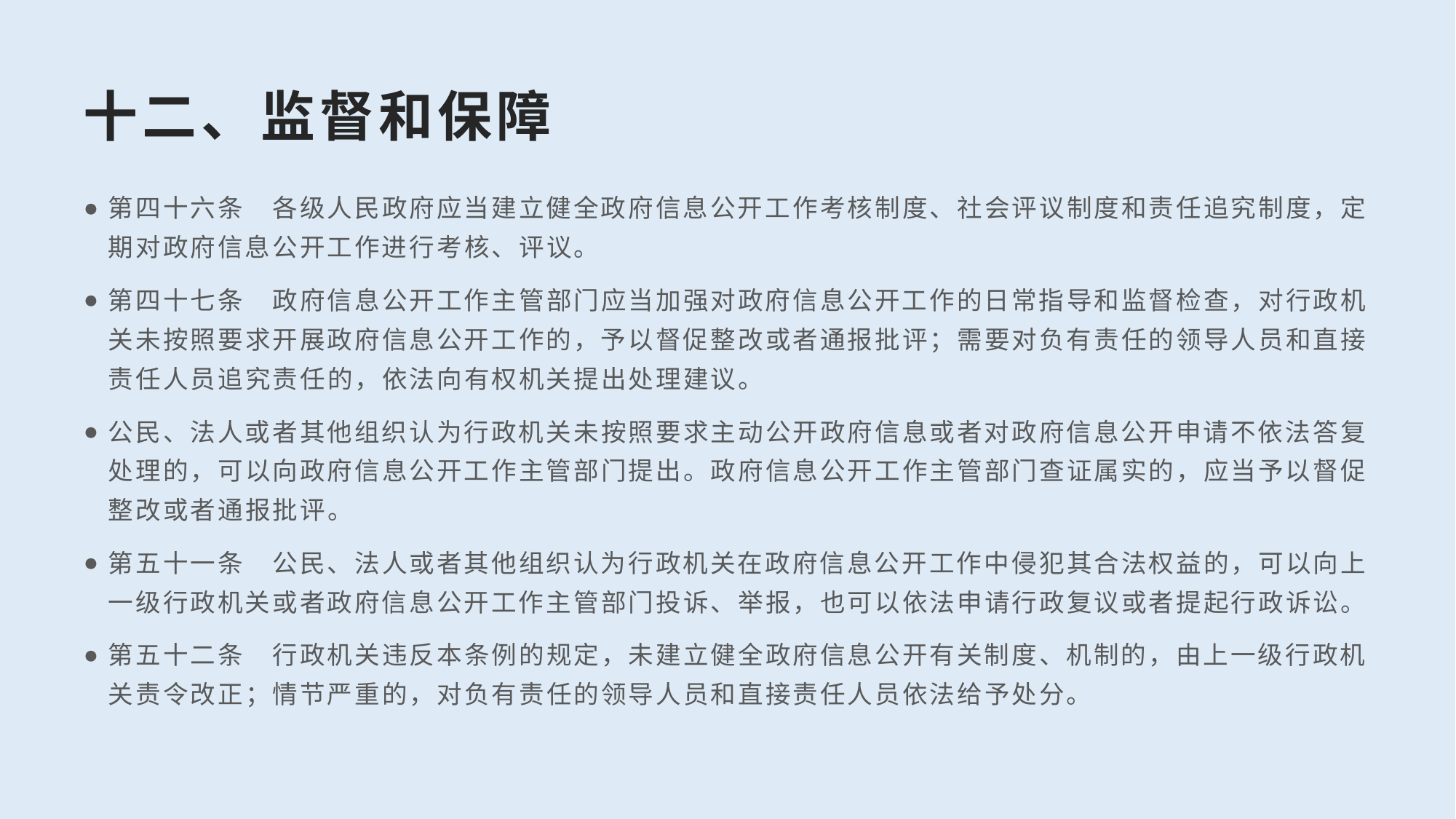

# 十二、监督和保障
第四十六条　各级人民政府应当建立健全政府信息公开工作考核制度、社会评议制度和责任追究制度，定期对政府信息公开工作进行考核、评议。
第四十七条　政府信息公开工作主管部门应当加强对政府信息公开工作的日常指导和监督检查，对行政机关未按照要求开展政府信息公开工作的，予以督促整改或者通报批评；需要对负有责任的领导人员和直接责任人员追究责任的，依法向有权机关提出处理建议。
公民、法人或者其他组织认为行政机关未按照要求主动公开政府信息或者对政府信息公开申请不依法答复处理的，可以向政府信息公开工作主管部门提出。政府信息公开工作主管部门查证属实的，应当予以督促整改或者通报批评。
第五十一条　公民、法人或者其他组织认为行政机关在政府信息公开工作中侵犯其合法权益的，可以向上一级行政机关或者政府信息公开工作主管部门投诉、举报，也可以依法申请行政复议或者提起行政诉讼。
第五十二条　行政机关违反本条例的规定，未建立健全政府信息公开有关制度、机制的，由上一级行政机关责令改正；情节严重的，对负有责任的领导人员和直接责任人员依法给予处分。